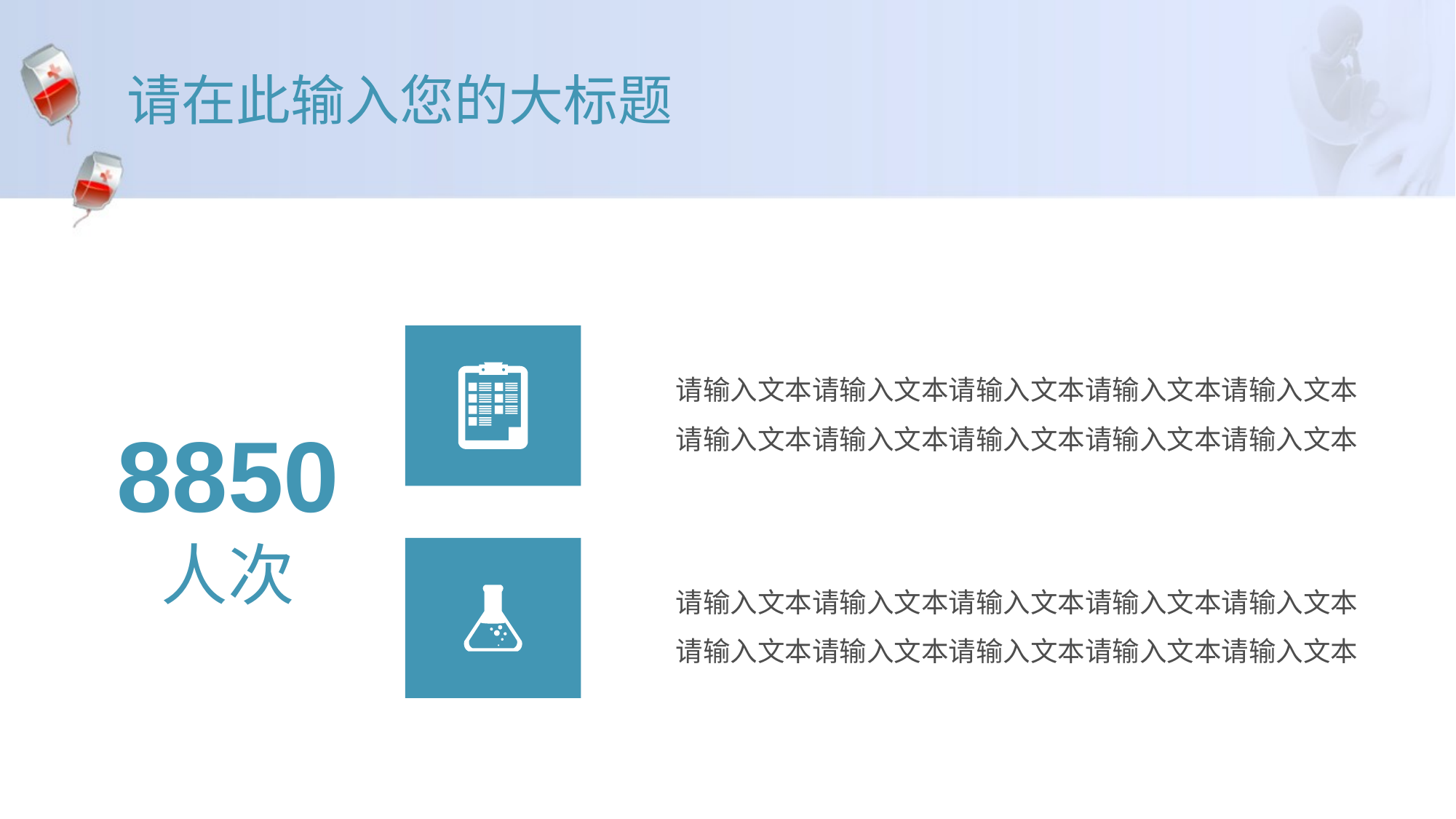

# 请在此输入您的大标题

请输入文本请输入文本请输入文本请输入文本请输入文本请输入文本请输入文本请输入文本请输入文本请输入文本

8850
人次

请输入文本请输入文本请输入文本请输入文本请输入文本请输入文本请输入文本请输入文本请输入文本请输入文本